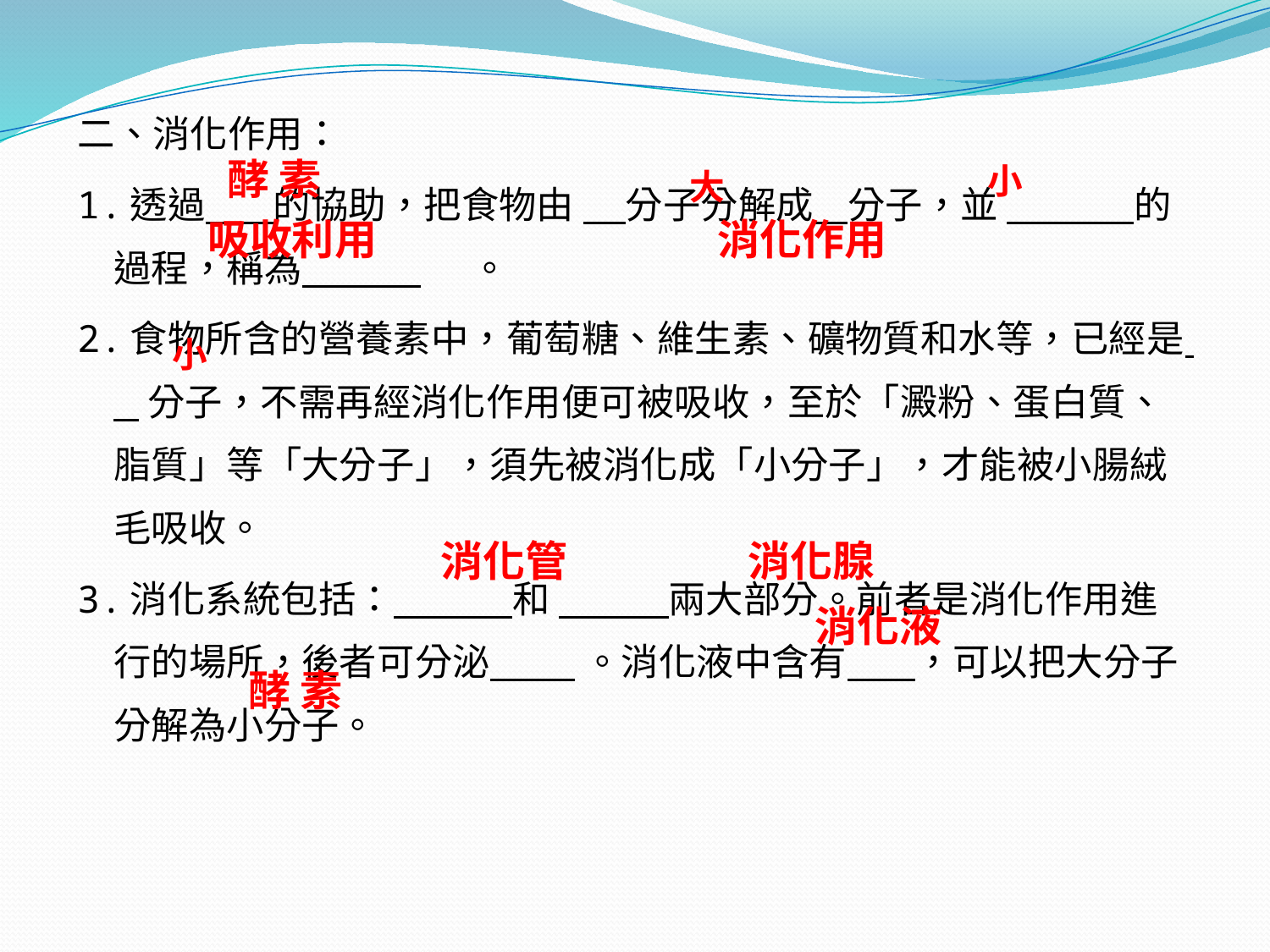

二、消化作用：
1.透過        的協助，把食物由      分子分解成    分子，並                的過程，稱為                    。
2.食物所含的營養素中，葡萄糖、維生素、礦物質和水等，已經是      分子，不需再經消化作用便可被吸收，至於「澱粉、蛋白質、脂質」等「大分子」，須先被消化成「小分子」，才能被小腸絨毛吸收。
3.消化系統包括：              和              兩大部分。前者是消化作用進行的場所，後者可分泌           。消化液中含有        ，可以把大分子分解為小分子。
酵 素
小
大
消化作用
吸收利用
小
消化腺
消化管
消化液
酵 素